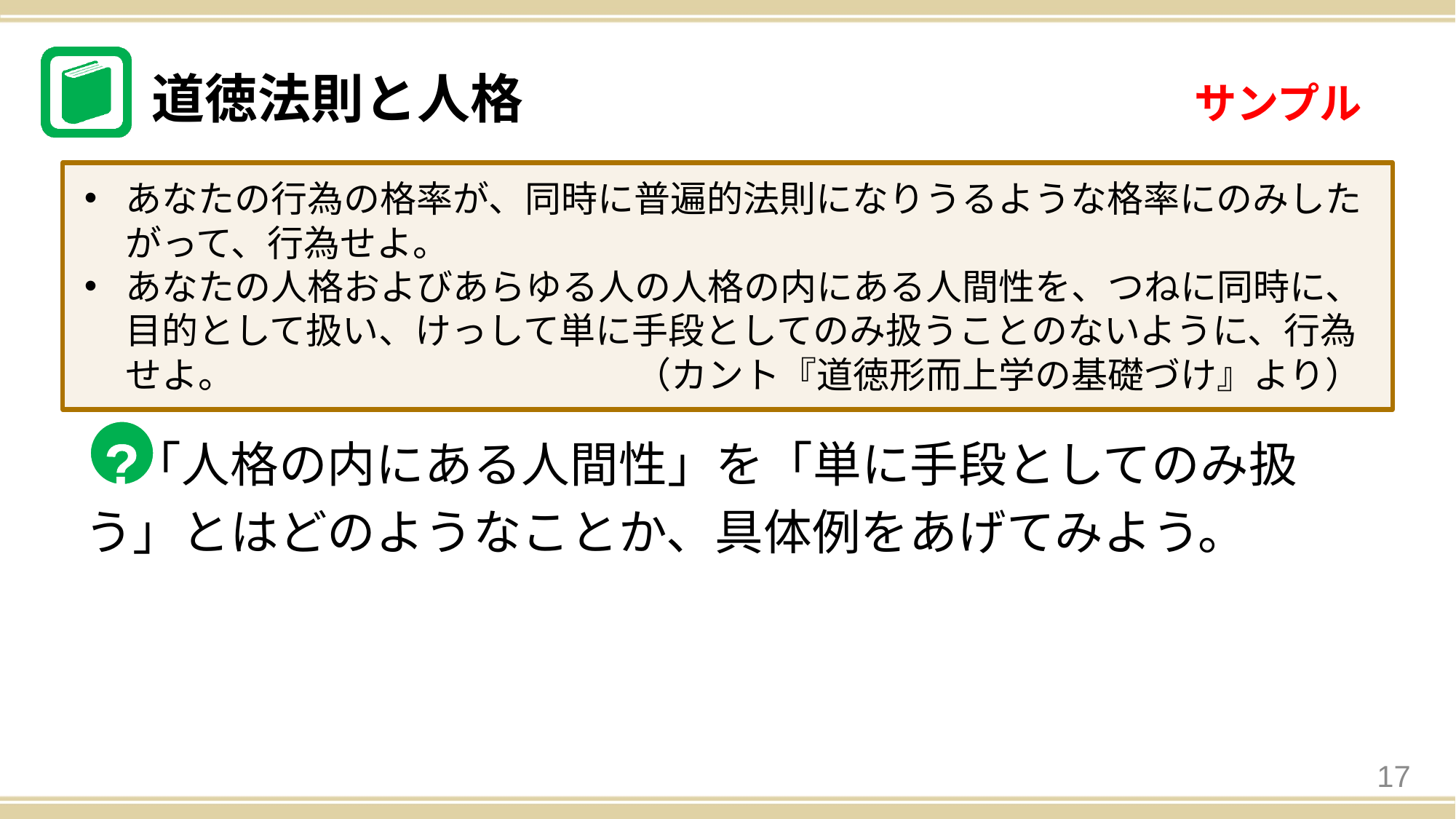

道徳法則と人格
あなたの行為の格率が、同時に普遍的法則になりうるような格率にのみしたがって、行為せよ。
あなたの人格およびあらゆる人の人格の内にある人間性を、つねに同時に、目的として扱い、けっして単に手段としてのみ扱うことのないように、行為せよ。　　　　　　　　　　　（カント『道徳形而上学の基礎づけ』より）
　「人格の内にある人間性」を「単に手段としてのみ扱う」とはどのようなことか、具体例をあげてみよう。
?